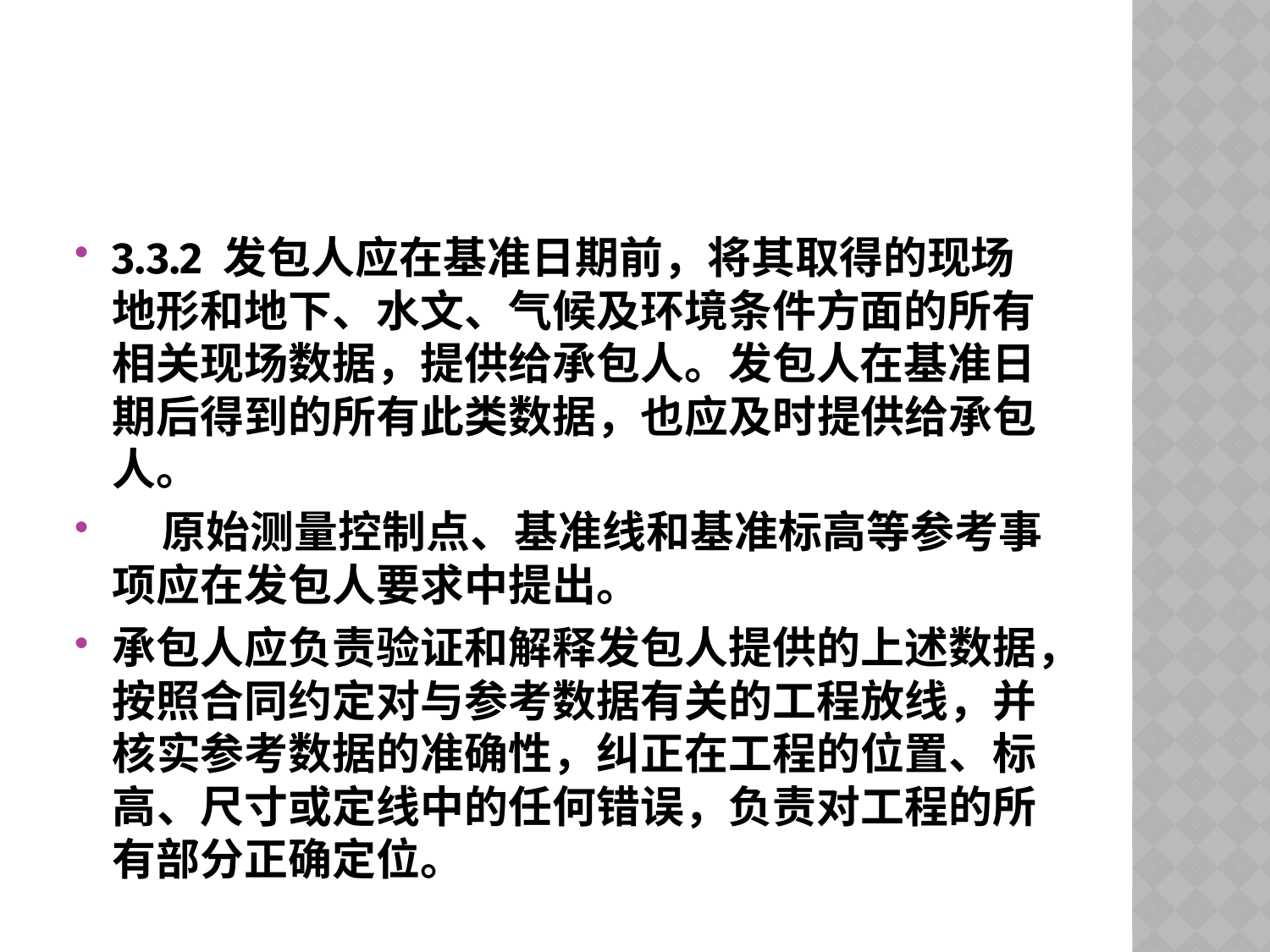

#
3.3.2 发包人应在基准日期前，将其取得的现场地形和地下、水文、气候及环境条件方面的所有相关现场数据，提供给承包人。发包人在基准日期后得到的所有此类数据，也应及时提供给承包人。
    原始测量控制点、基准线和基准标高等参考事项应在发包人要求中提出。
承包人应负责验证和解释发包人提供的上述数据，按照合同约定对与参考数据有关的工程放线，并核实参考数据的准确性，纠正在工程的位置、标高、尺寸或定线中的任何错误，负责对工程的所有部分正确定位。